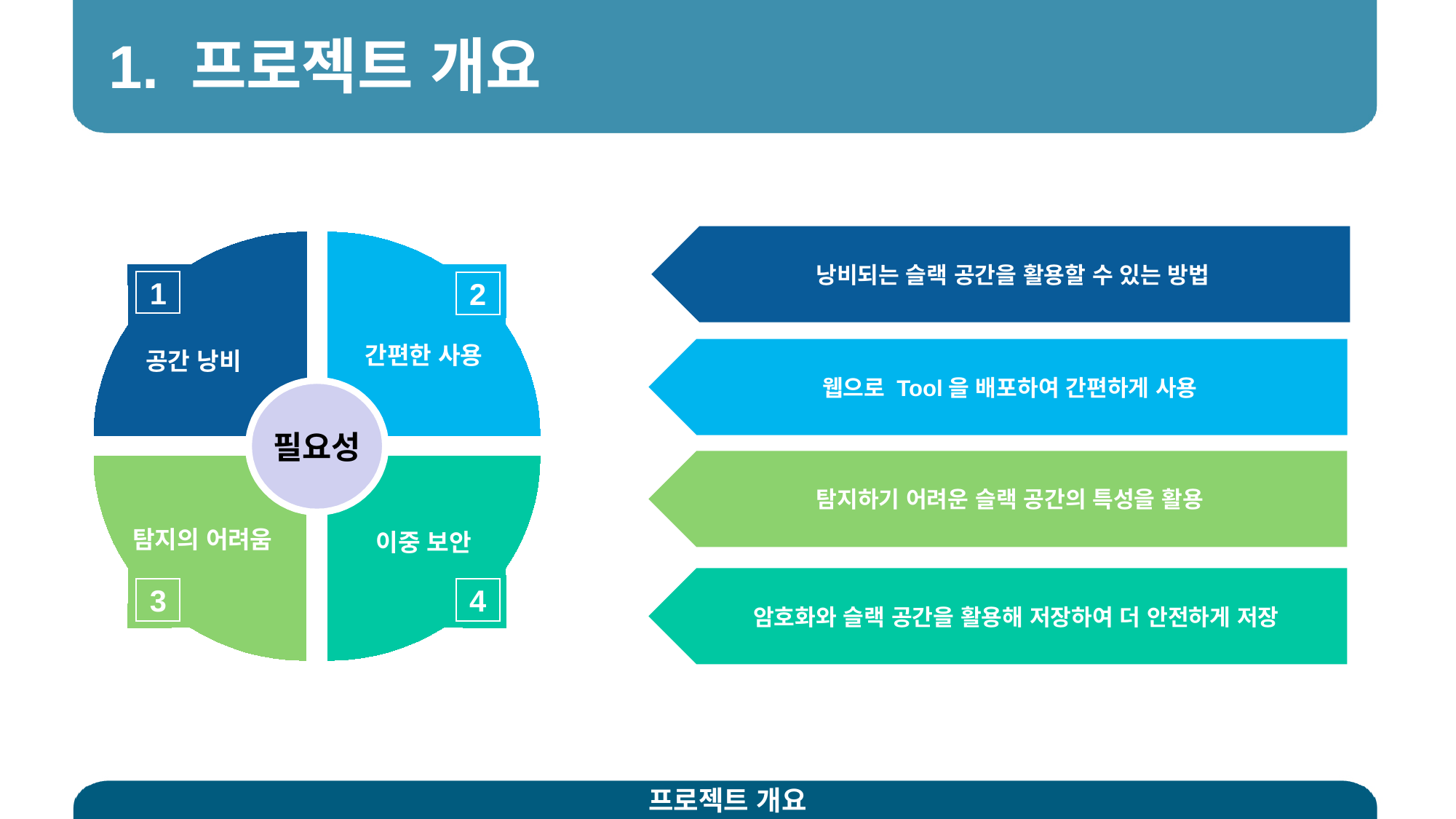

1. 프로젝트 개요
낭비되는 슬랙 공간을 활용할 수 있는 방법

1
2
공간 낭비
필요성

이중 보안
3
4
간편한 사용
웹으로 Tool을 배포하여 간편하게 사용
탐지하기 어려운 슬랙 공간의 특성을 활용
탐지의 어려움
 암호화와 슬랙 공간을 활용해 저장하여 더 안전하게 저장
슬랙 탐지
프로젝트 개요